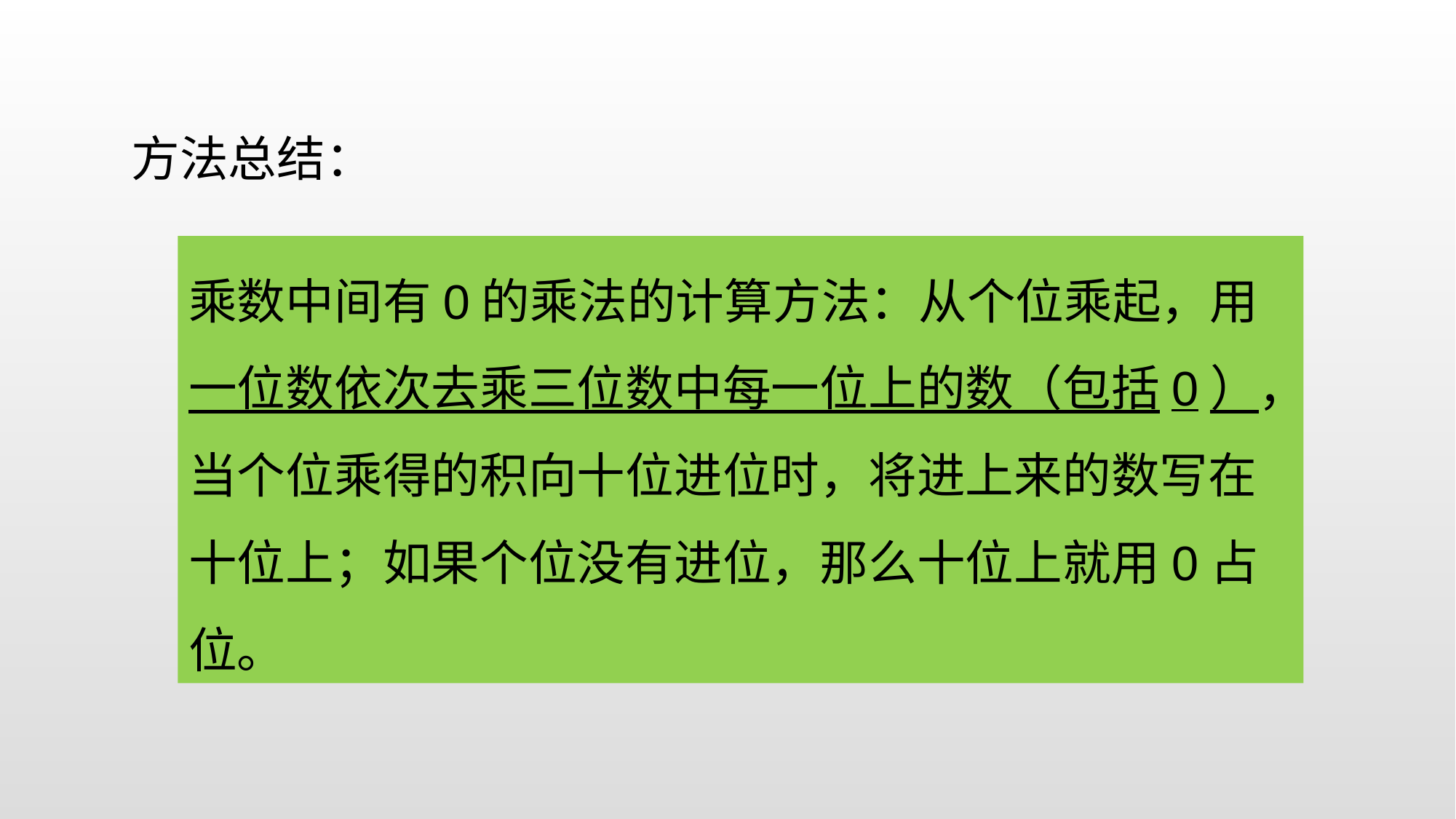

方法总结：
乘数中间有0的乘法的计算方法：从个位乘起，用一位数依次去乘三位数中每一位上的数（包括0），当个位乘得的积向十位进位时，将进上来的数写在十位上；如果个位没有进位，那么十位上就用0占位。